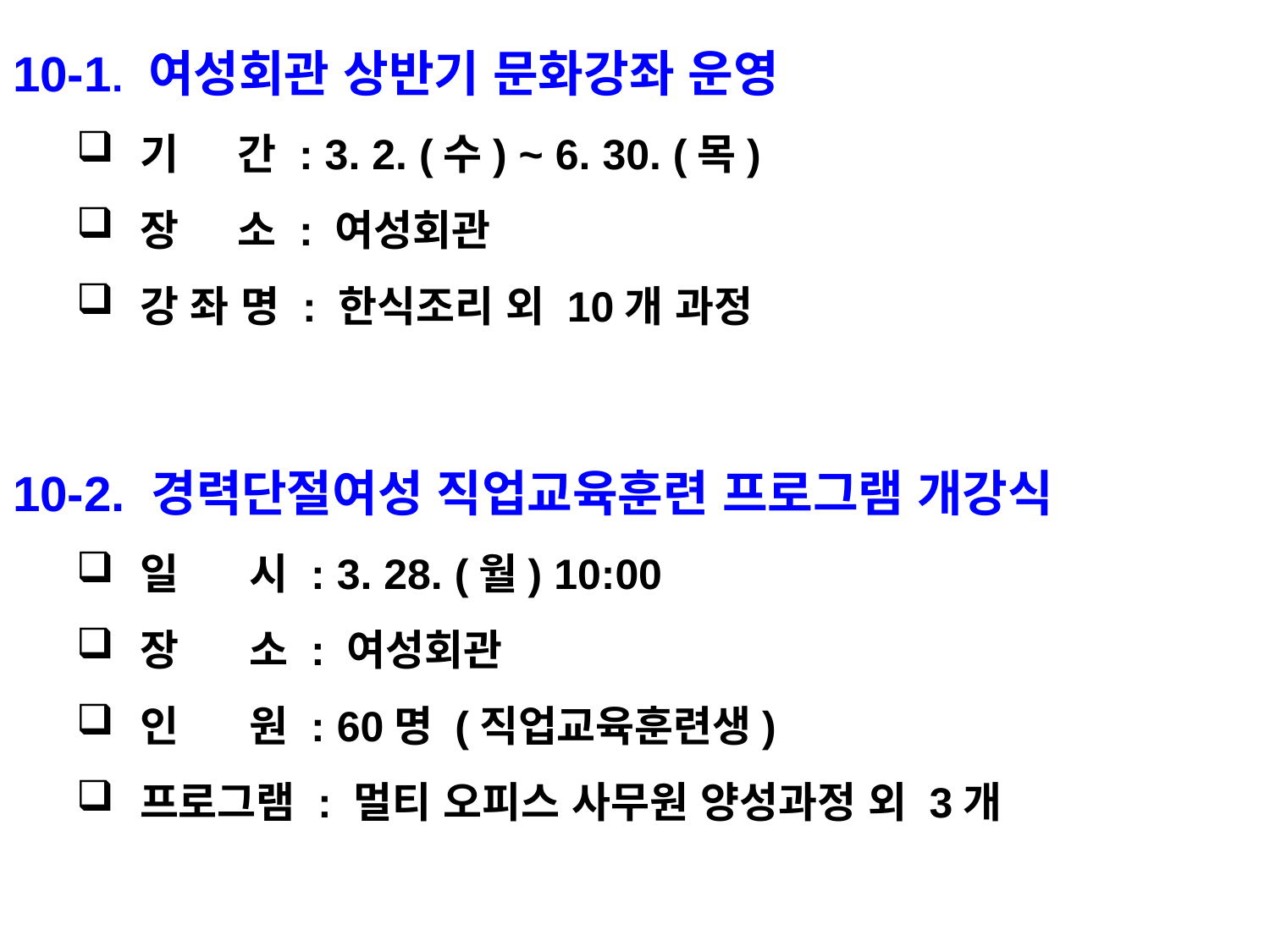

10-1. 여성회관 상반기 문화강좌 운영
기     간 : 3. 2. (수) ~ 6. 30. (목)
장     소 : 여성회관
강 좌 명 : 한식조리 외 10개 과정

10-2. 경력단절여성 직업교육훈련 프로그램 개강식
일      시 : 3. 28. (월) 10:00
장      소 : 여성회관
인      원 : 60명 (직업교육훈련생)
프로그램 : 멀티 오피스 사무원 양성과정 외 3개